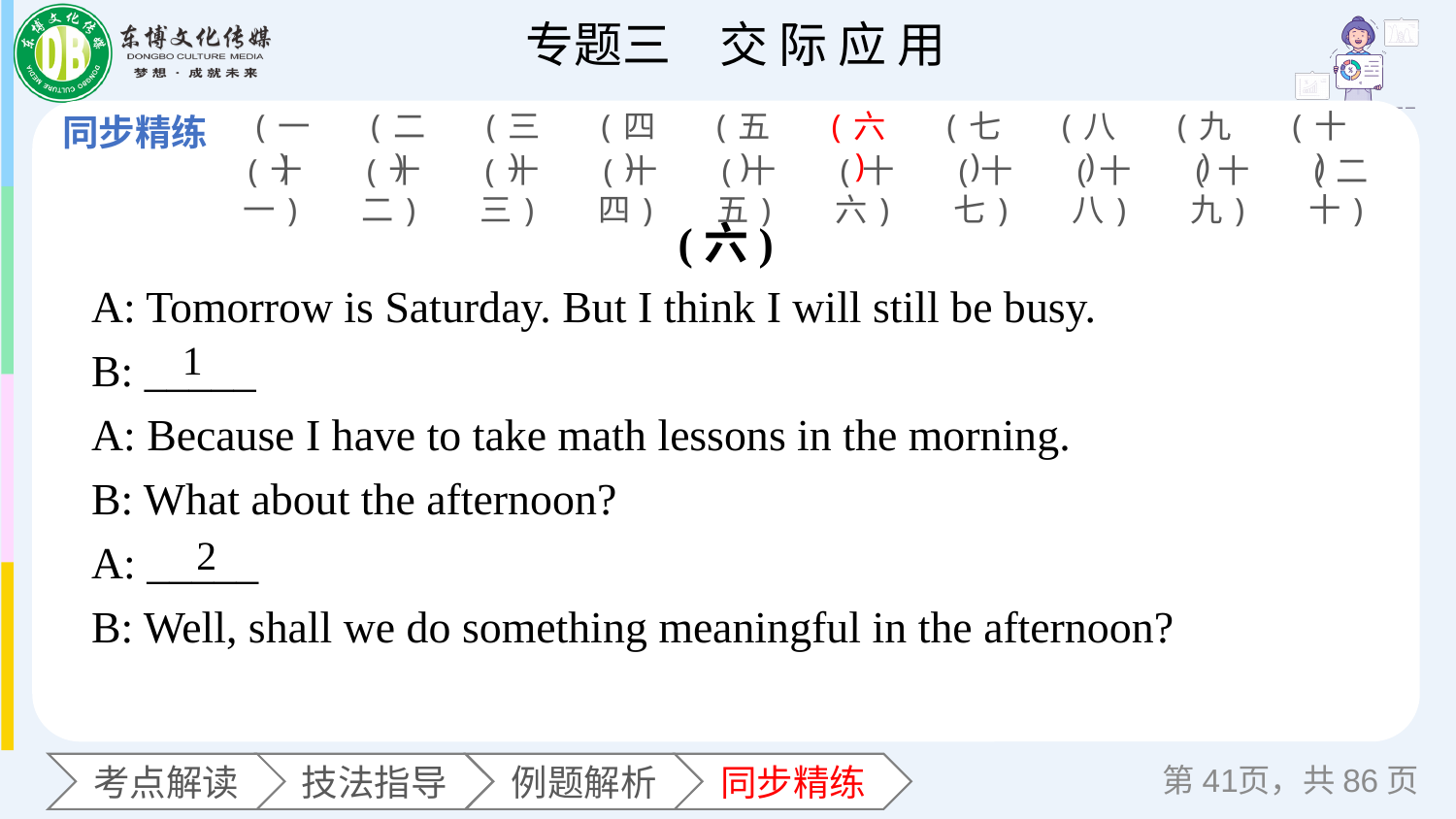

(一)
(二)
(三)
(四)
(五)
(六)
(七)
(八)
(九)
(十)
(十一)
(十二)
(十三)
(十四)
(十五)
(十六)
(十七)
(十八)
(十九)
(二十)
(六)
A: Tomorrow is Saturday. But I think I will still be busy.
B: _____
A: Because I have to take math lessons in the morning.
B: What about the afternoon?
A: _____
B: Well, shall we do something meaningful in the afternoon?
1
2
第41页，共86页